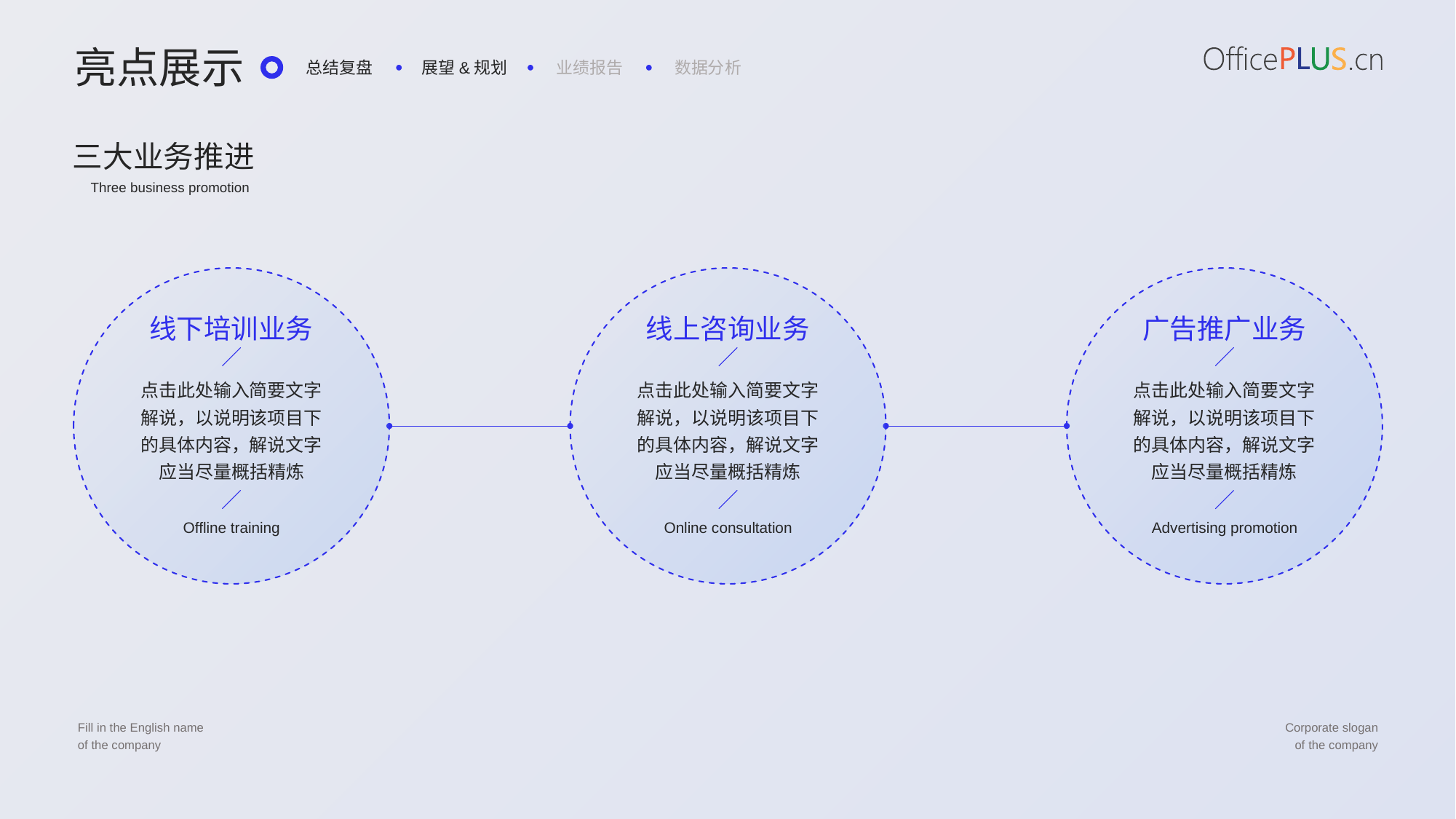

亮点展示

总结复盘
展望&规划
业绩报告
数据分析

三大业务推进
Three business promotion

线下培训业务
点击此处输入简要文字解说，以说明该项目下的具体内容，解说文字应当尽量概括精炼
Offline training

线上咨询业务
点击此处输入简要文字解说，以说明该项目下的具体内容，解说文字应当尽量概括精炼
Online consultation

广告推广业务
点击此处输入简要文字解说，以说明该项目下的具体内容，解说文字应当尽量概括精炼
Advertising promotion
Fill in the English name
of the company
Corporate slogan
of the company